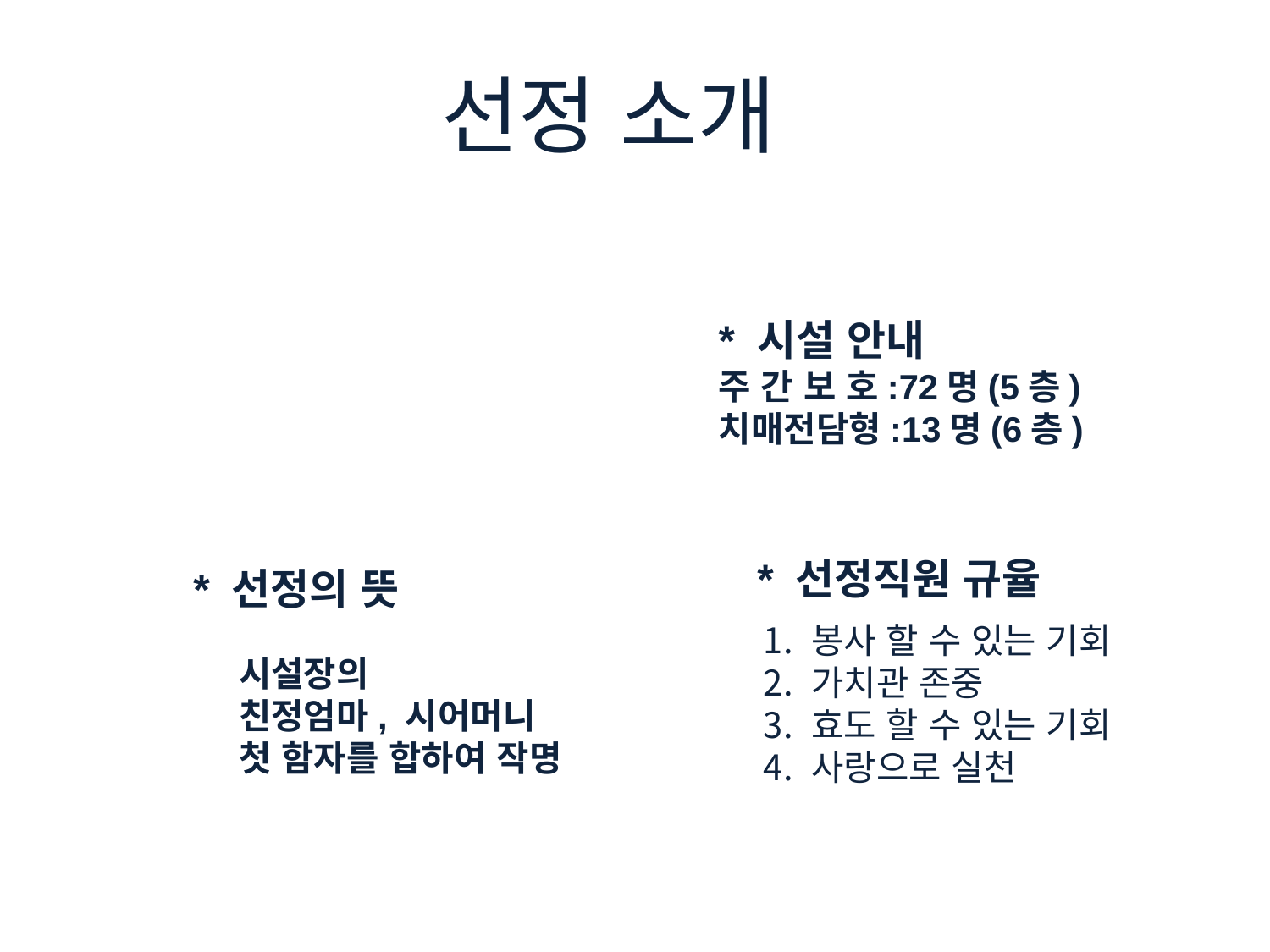

선정 소개
* 시설 안내
주 간 보 호:72명(5층)
치매전담형:13명(6층)
* 선정직원 규율
* 선정의 뜻

봉사 할 수 있는 기회
가치관 존중
효도 할 수 있는 기회
사랑으로 실천
시설장의
친정엄마, 시어머니
첫 함자를 합하여 작명